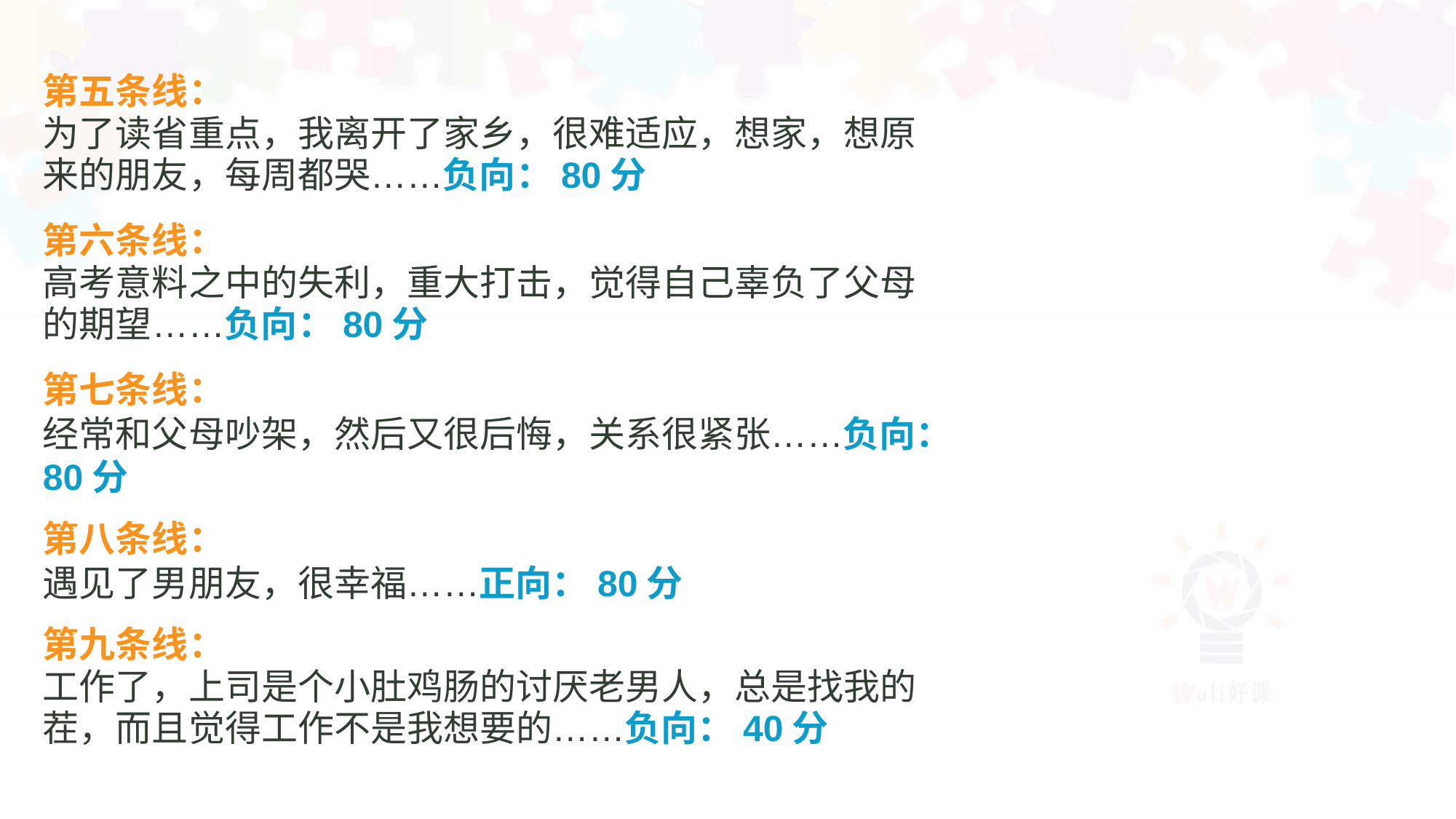

第五条线：
为了读省重点，我离开了家乡，很难适应，想家，想原
来的朋友，每周都哭……负向：80分
第六条线：
高考意料之中的失利，重大打击，觉得自己辜负了父母
的期望……负向：80分
第七条线：
经常和父母吵架，然后又很后悔，关系很紧张……负向：
80分
第八条线：
遇见了男朋友，很幸福……正向：80分
第九条线：
工作了，上司是个小肚鸡肠的讨厌老男人，总是找我的
茬，而且觉得工作不是我想要的……负向：40分